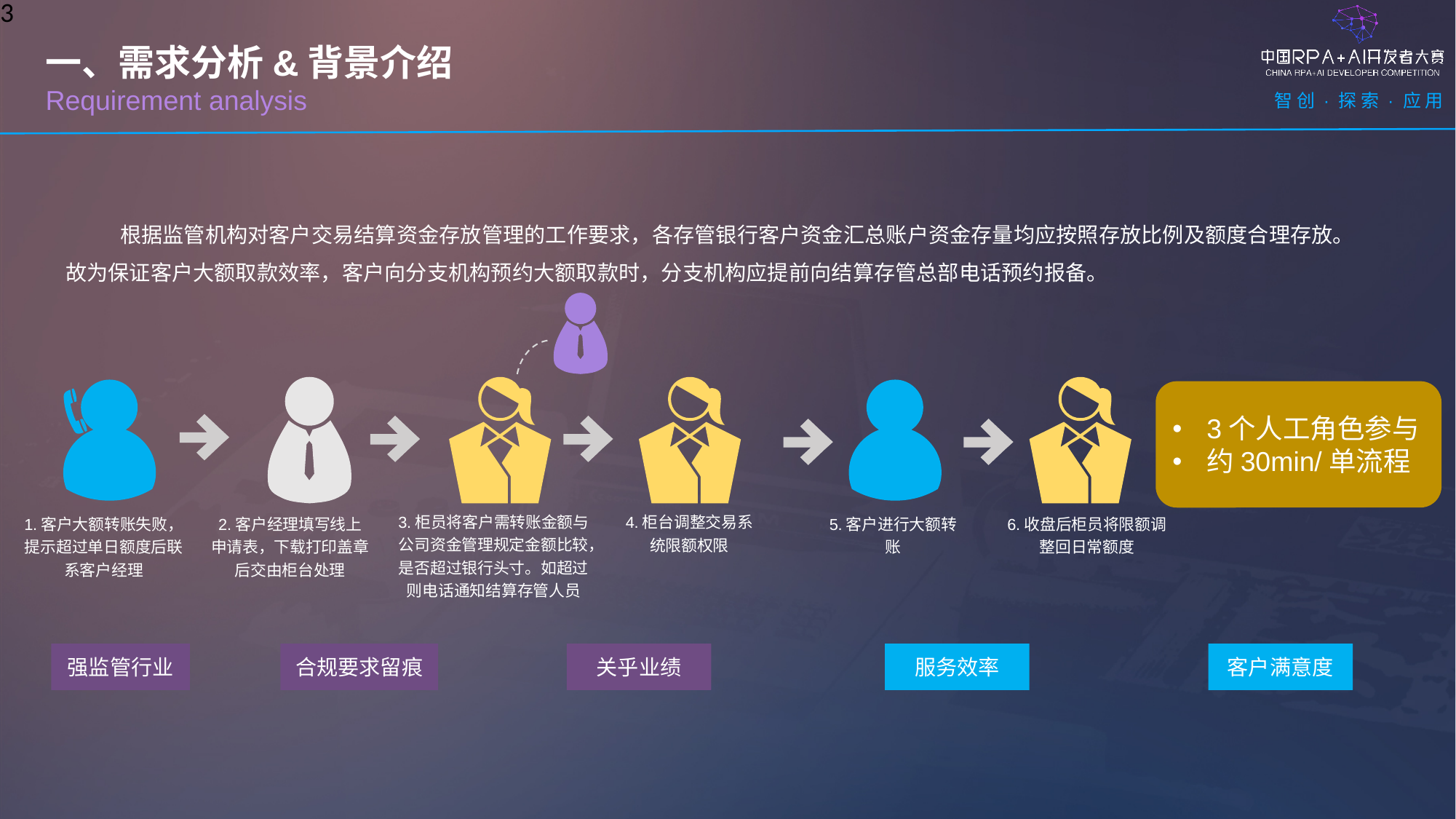

3
一、需求分析&背景介绍
Requirement analysis
根据监管机构对客户交易结算资金存放管理的工作要求，各存管银行客户资金汇总账户资金存量均应按照存放比例及额度合理存放。故为保证客户大额取款效率，客户向分支机构预约大额取款时，分支机构应提前向结算存管总部电话预约报备。

3.柜员将客户需转账金额与公司资金管理规定金额比较，是否超过银行头寸。如超过则电话通知结算存管人员
4.柜台调整交易系统限额权限
1.客户大额转账失败，提示超过单日额度后联系客户经理
2.客户经理填写线上申请表，下载打印盖章后交由柜台处理
5.客户进行大额转账
6.收盘后柜员将限额调整回日常额度
3个人工角色参与
约30min/单流程
强监管行业
合规要求留痕
关乎业绩
服务效率
客户满意度